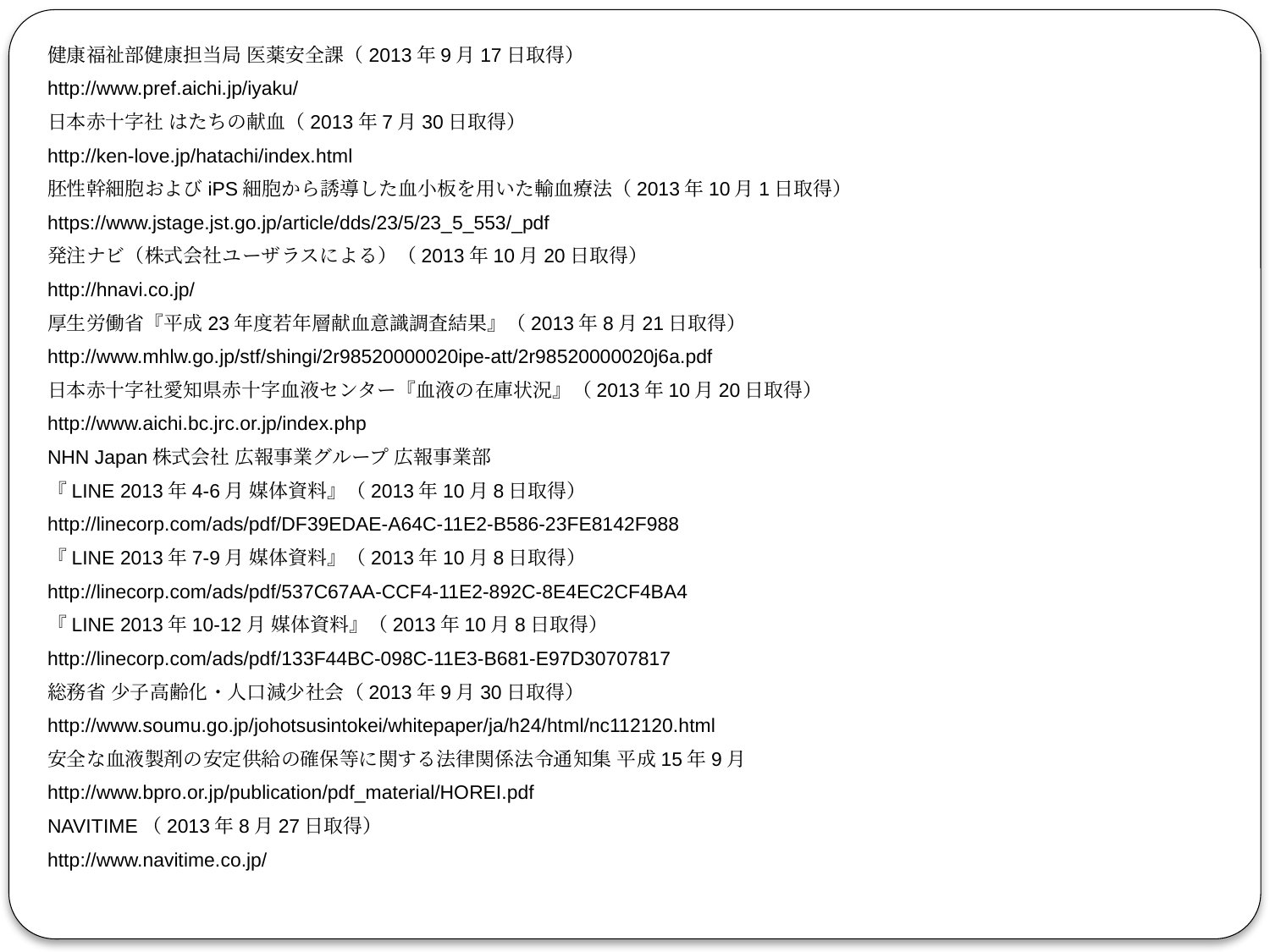

健康福祉部健康担当局 医薬安全課（2013年9月17日取得）
http://www.pref.aichi.jp/iyaku/
日本赤十字社 はたちの献血（2013年7月30日取得）
http://ken-love.jp/hatachi/index.html
胚性幹細胞およびiPS細胞から誘導した血小板を用いた輸血療法（2013年10月1日取得）
https://www.jstage.jst.go.jp/article/dds/23/5/23_5_553/_pdf
発注ナビ（株式会社ユーザラスによる）（2013年10月20日取得）
http://hnavi.co.jp/
厚生労働省『平成23年度若年層献血意識調査結果』（2013年8月21日取得）
http://www.mhlw.go.jp/stf/shingi/2r98520000020ipe-att/2r98520000020j6a.pdf
日本赤十字社愛知県赤十字血液センター『血液の在庫状況』（2013年10月20日取得）
http://www.aichi.bc.jrc.or.jp/index.php
NHN Japan株式会社 広報事業グループ 広報事業部
『LINE 2013年4-6月 媒体資料』（2013年10月8日取得）
http://linecorp.com/ads/pdf/DF39EDAE-A64C-11E2-B586-23FE8142F988
『LINE 2013年7-9月 媒体資料』（2013年10月8日取得）
http://linecorp.com/ads/pdf/537C67AA-CCF4-11E2-892C-8E4EC2CF4BA4
『LINE 2013年10-12月 媒体資料』（2013年10月8日取得）
http://linecorp.com/ads/pdf/133F44BC-098C-11E3-B681-E97D30707817
総務省 少子高齢化・人口減少社会（2013年9月30日取得）
http://www.soumu.go.jp/johotsusintokei/whitepaper/ja/h24/html/nc112120.html
安全な血液製剤の安定供給の確保等に関する法律関係法令通知集 平成15年9月
http://www.bpro.or.jp/publication/pdf_material/HOREI.pdf
NAVITIME（2013年8月27日取得）
http://www.navitime.co.jp/